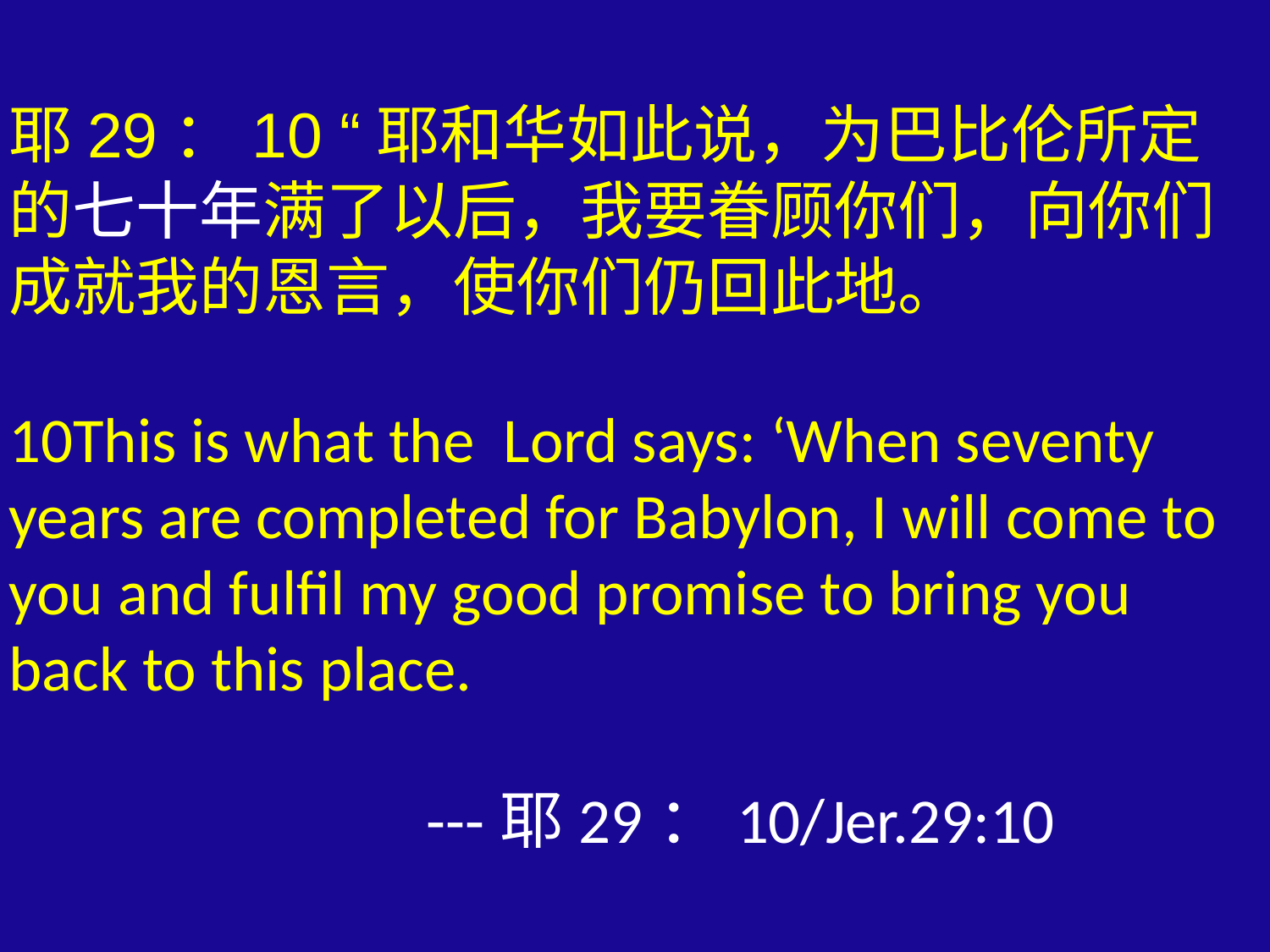

# 耶29：10 “耶和华如此说，为巴比伦所定的七十年满了以后，我要眷顾你们，向你们成就我的恩言，使你们仍回此地。 10This is what the  Lord says: ‘When seventy years are completed for Babylon, I will come to you and fulfil my good promise to bring you back to this place. ---耶29：10/Jer.29:10